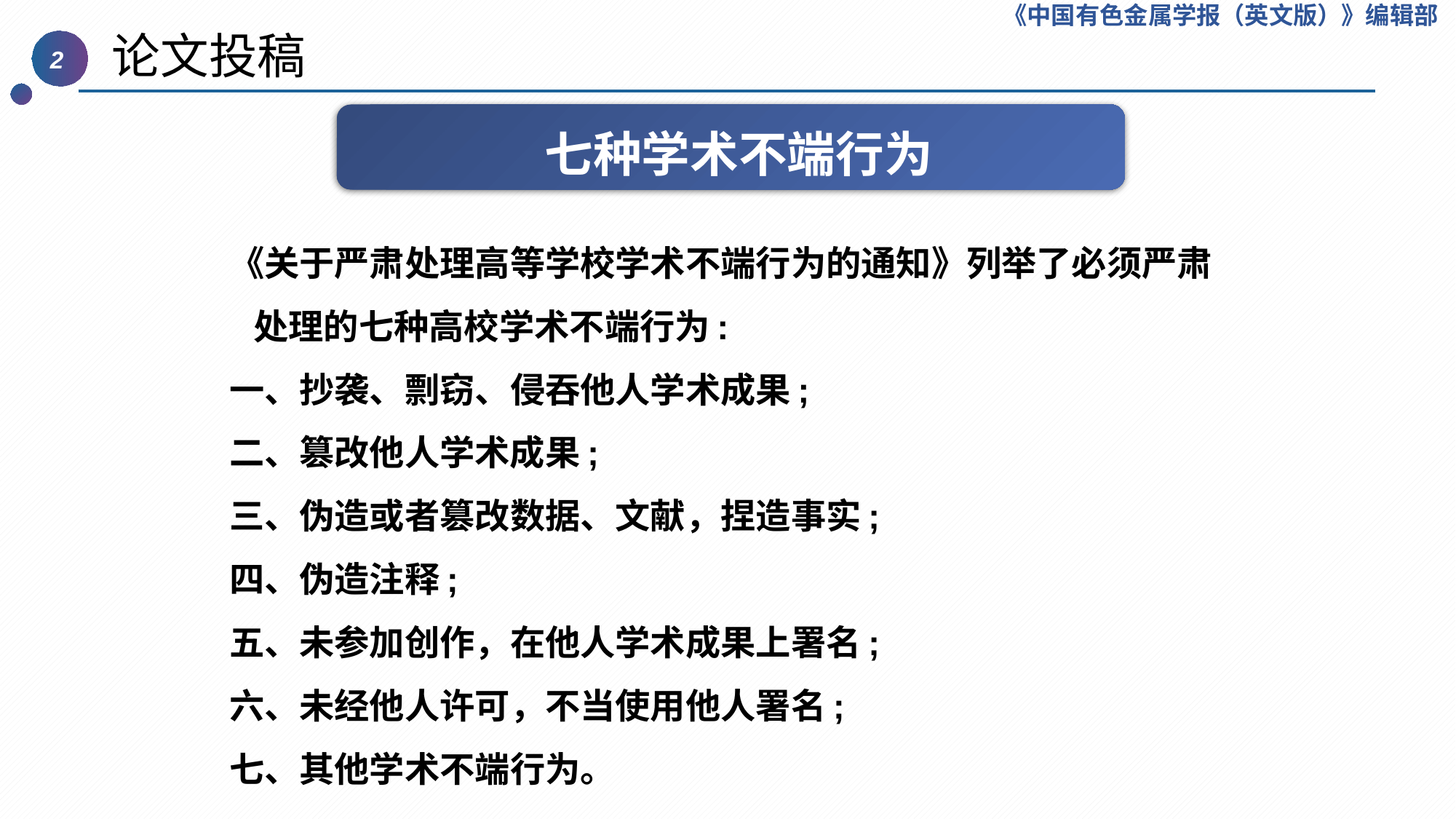

《中国有色金属学报（英文版）》编辑部

      论文投稿

2

七种学术不端行为
《关于严肃处理高等学校学术不端行为的通知》列举了必须严肃处理的七种高校学术不端行为:
一、抄袭、剽窃、侵吞他人学术成果;
二、篡改他人学术成果;
三、伪造或者篡改数据、文献，捏造事实;
四、伪造注释;
五、未参加创作，在他人学术成果上署名;
六、未经他人许可，不当使用他人署名;
七、其他学术不端行为。